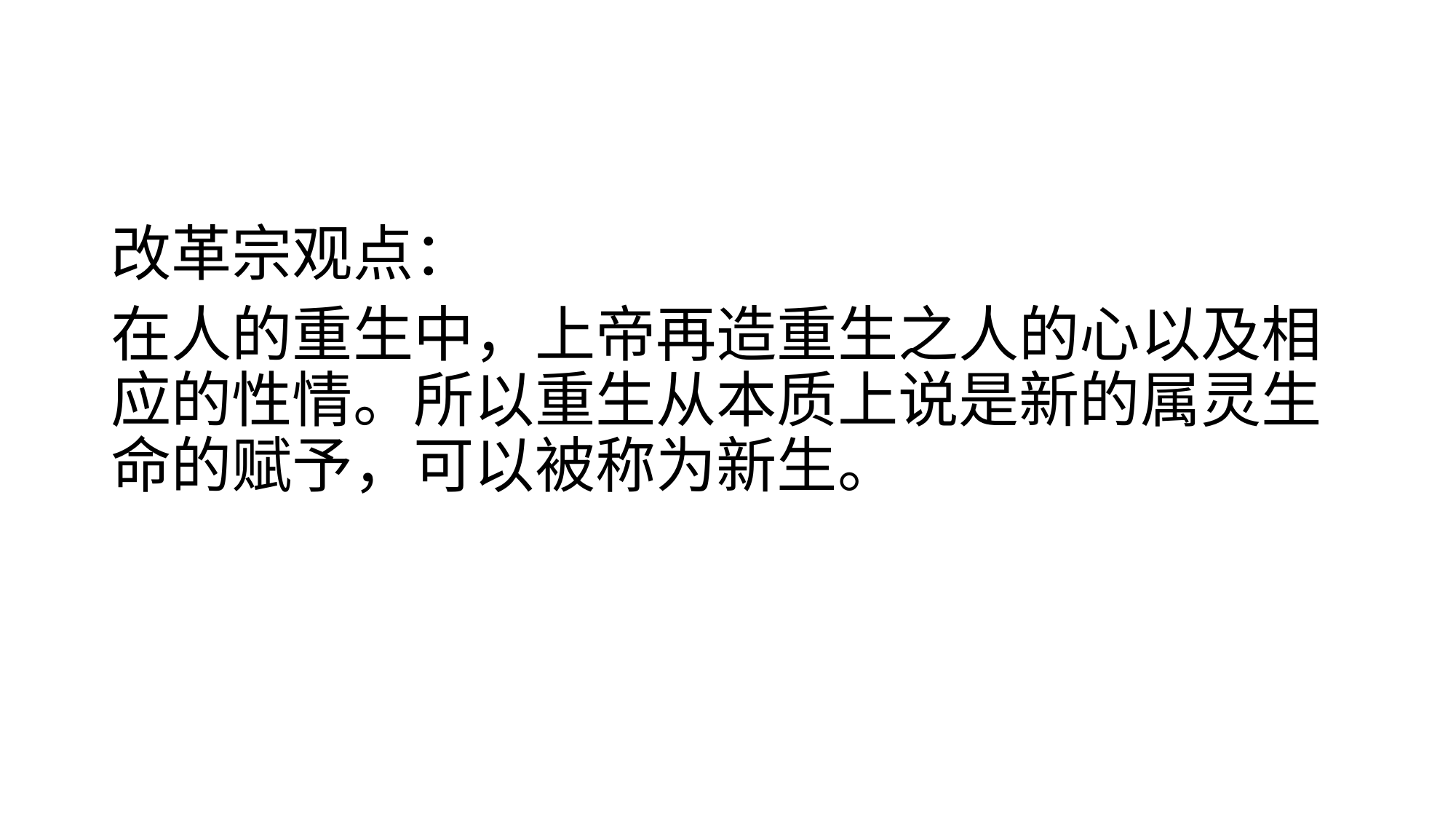

#
改革宗观点：
在人的重生中，上帝再造重生之人的心以及相应的性情。所以重生从本质上说是新的属灵生命的赋予，可以被称为新生。